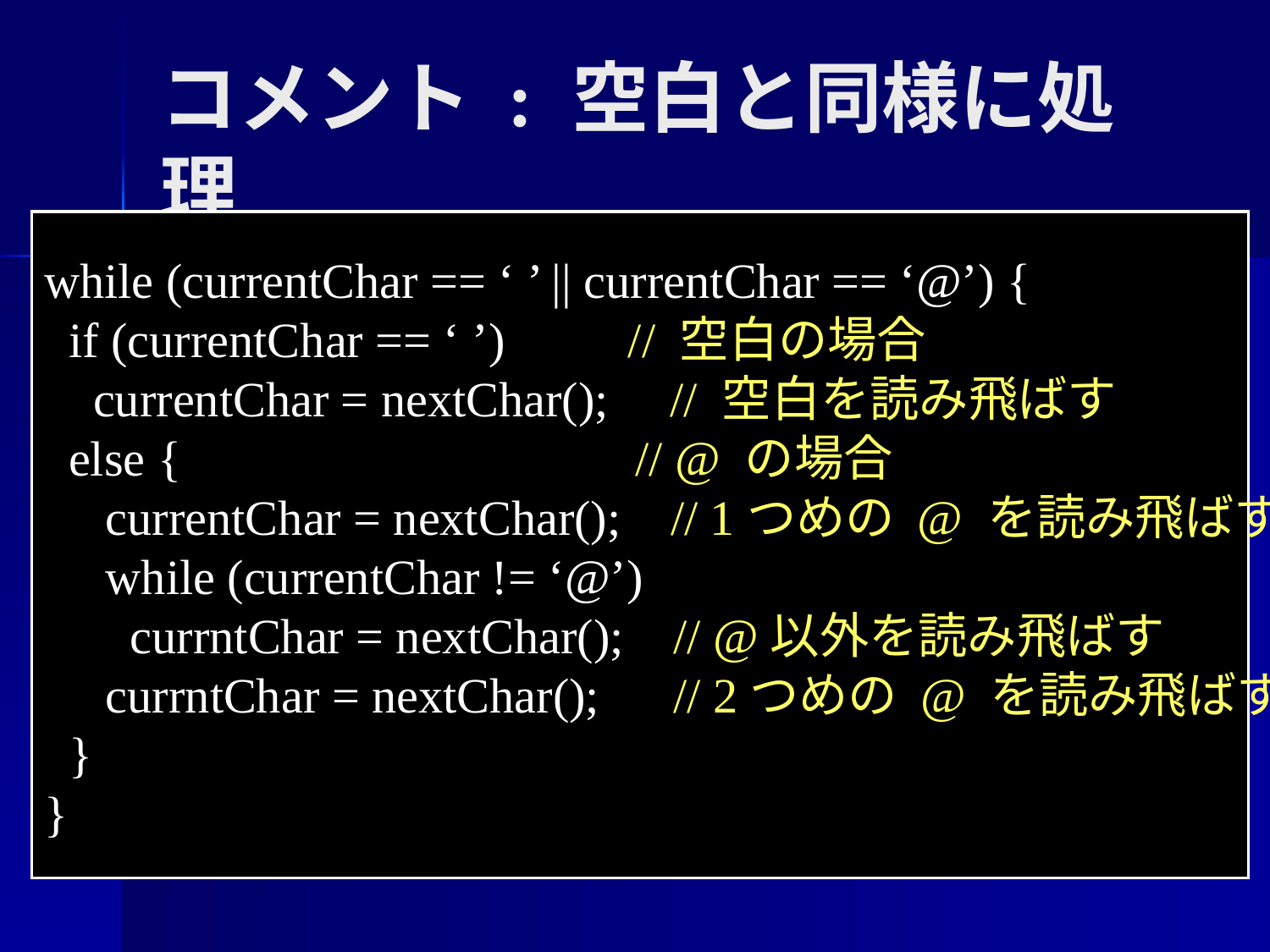

# コメント : 空白と同様に処理
while (currentChar == ‘ ’ || currentChar == ‘@’) {
  if (currentChar == ‘ ’)          // 空白の場合
    currentChar = nextChar();     // 空白を読み飛ばす
  else {                                     // @ の場合
     currentChar = nextChar();    // 1つめの @ を読み飛ばす
     while (currentChar != ‘@’)
       currntChar = nextChar();    // @以外を読み飛ばす
     currntChar = nextChar();      // 2つめの @ を読み飛ばす
  }
}